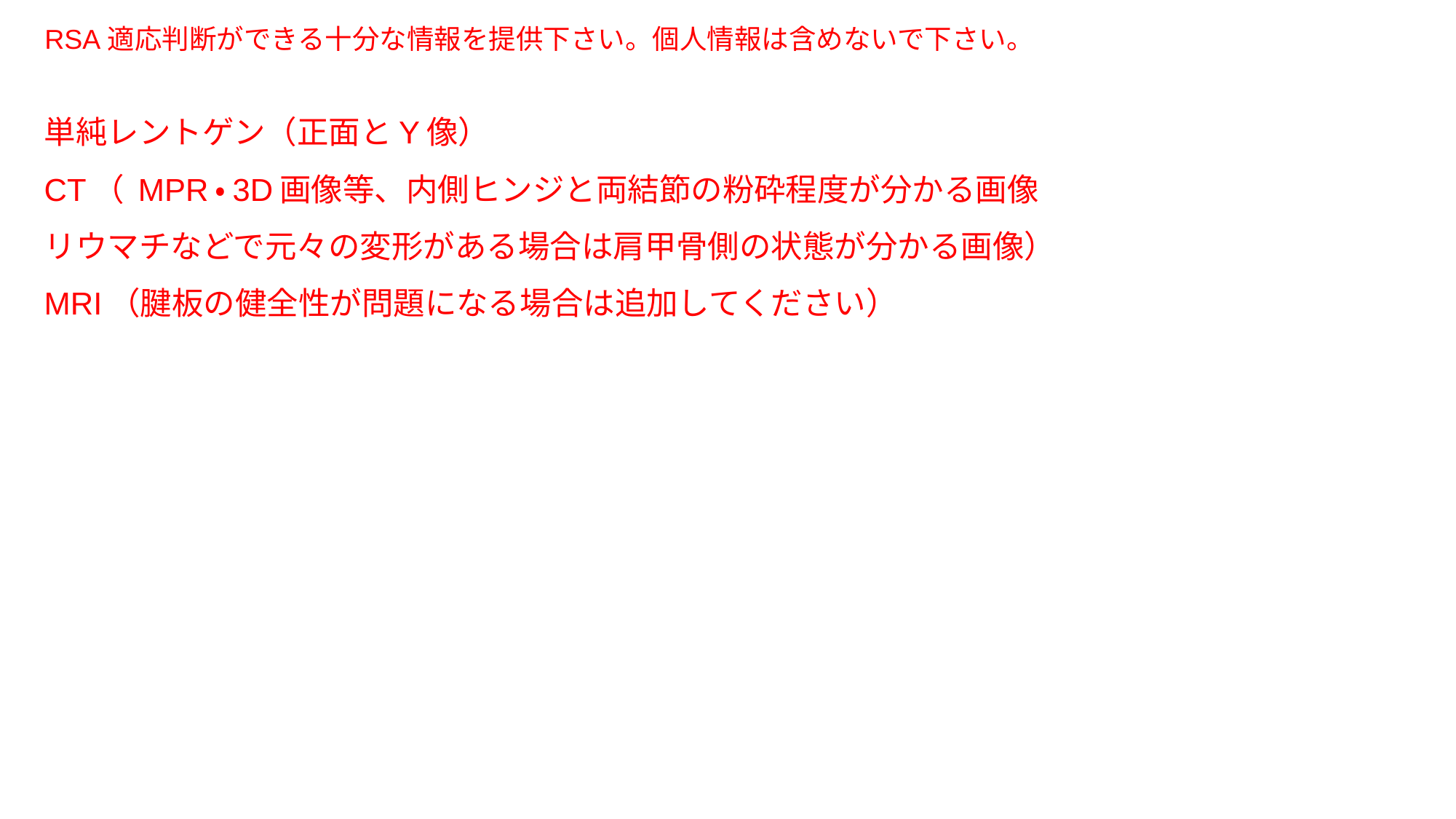

RSA適応判断ができる十分な情報を提供下さい。個人情報は含めないで下さい。
# 単純レントゲン（正面とY像） CT（ MPR・3D画像等、内側ヒンジと両結節の粉砕程度が分かる画像 リウマチなどで元々の変形がある場合は肩甲骨側の状態が分かる画像） MRI（腱板の健全性が問題になる場合は追加してください）